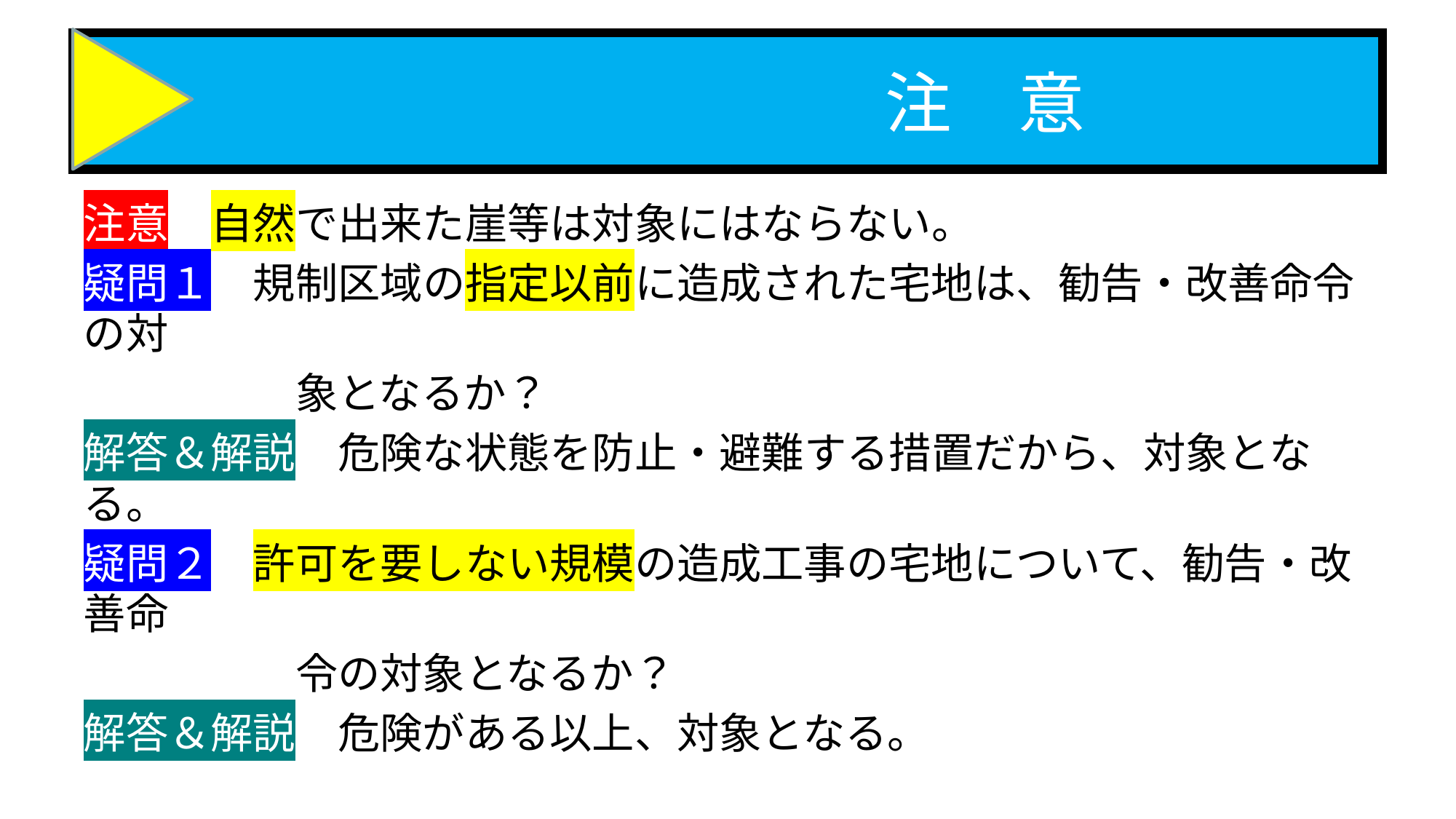

# 注　意

注意　自然で出来た崖等は対象にはならない。
疑問１　規制区域の指定以前に造成された宅地は、勧告・改善命令の対
　　　　　象となるか？
解答＆解説　危険な状態を防止・避難する措置だから、対象となる。
疑問２　許可を要しない規模の造成工事の宅地について、勧告・改善命
　　　　　令の対象となるか？
解答＆解説　危険がある以上、対象となる。